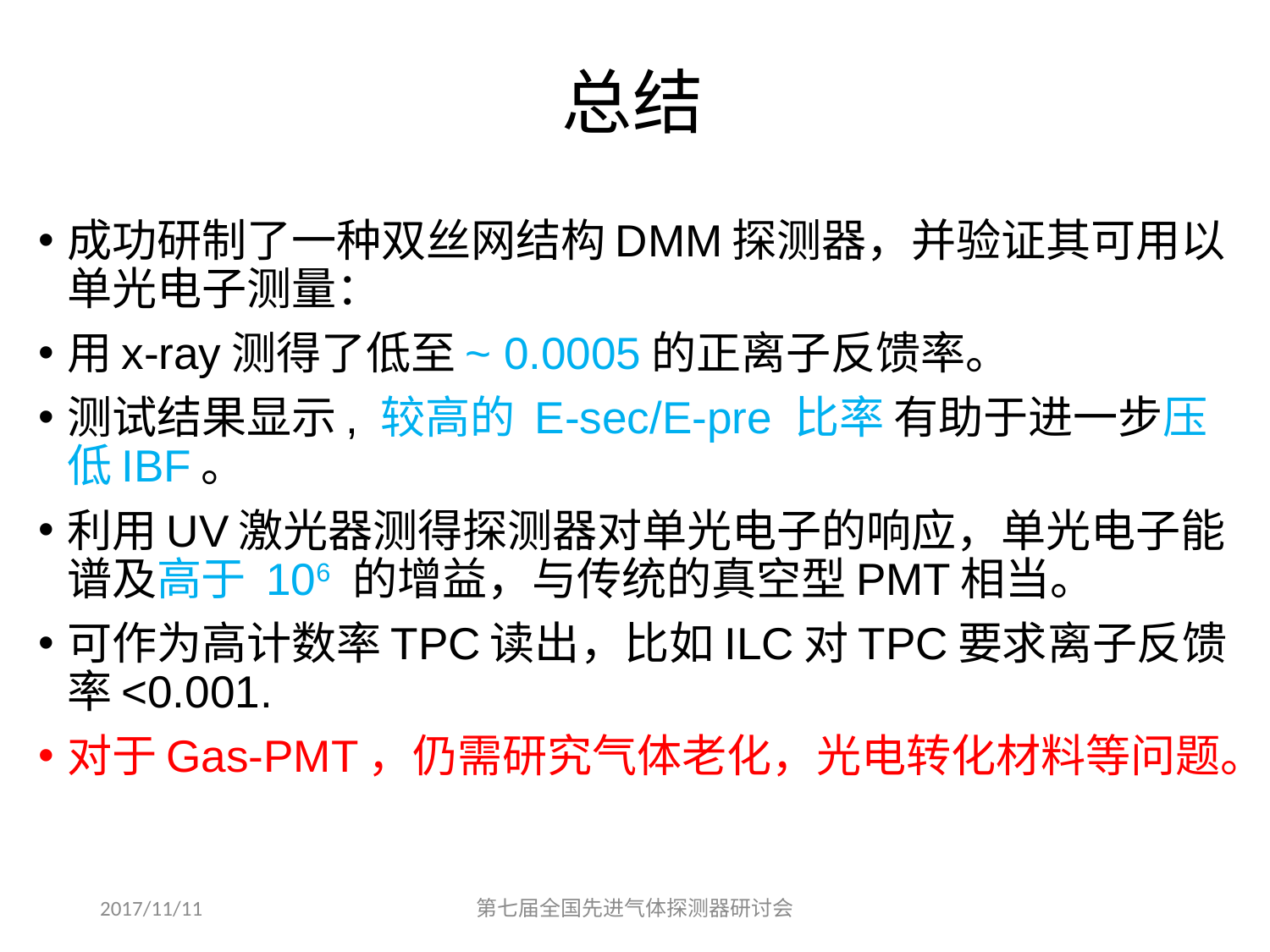

总结
成功研制了一种双丝网结构DMM探测器，并验证其可用以单光电子测量：
用x-ray测得了低至~ 0.0005的正离子反馈率。
测试结果显示, 较高的 E-sec/E-pre 比率 有助于进一步压低IBF。
利用UV激光器测得探测器对单光电子的响应，单光电子能谱及高于 106 的增益，与传统的真空型PMT相当。
可作为高计数率TPC读出，比如ILC对TPC要求离子反馈率<0.001.
对于Gas-PMT，仍需研究气体老化，光电转化材料等问题。
2017/11/11
第七届全国先进气体探测器研讨会
21